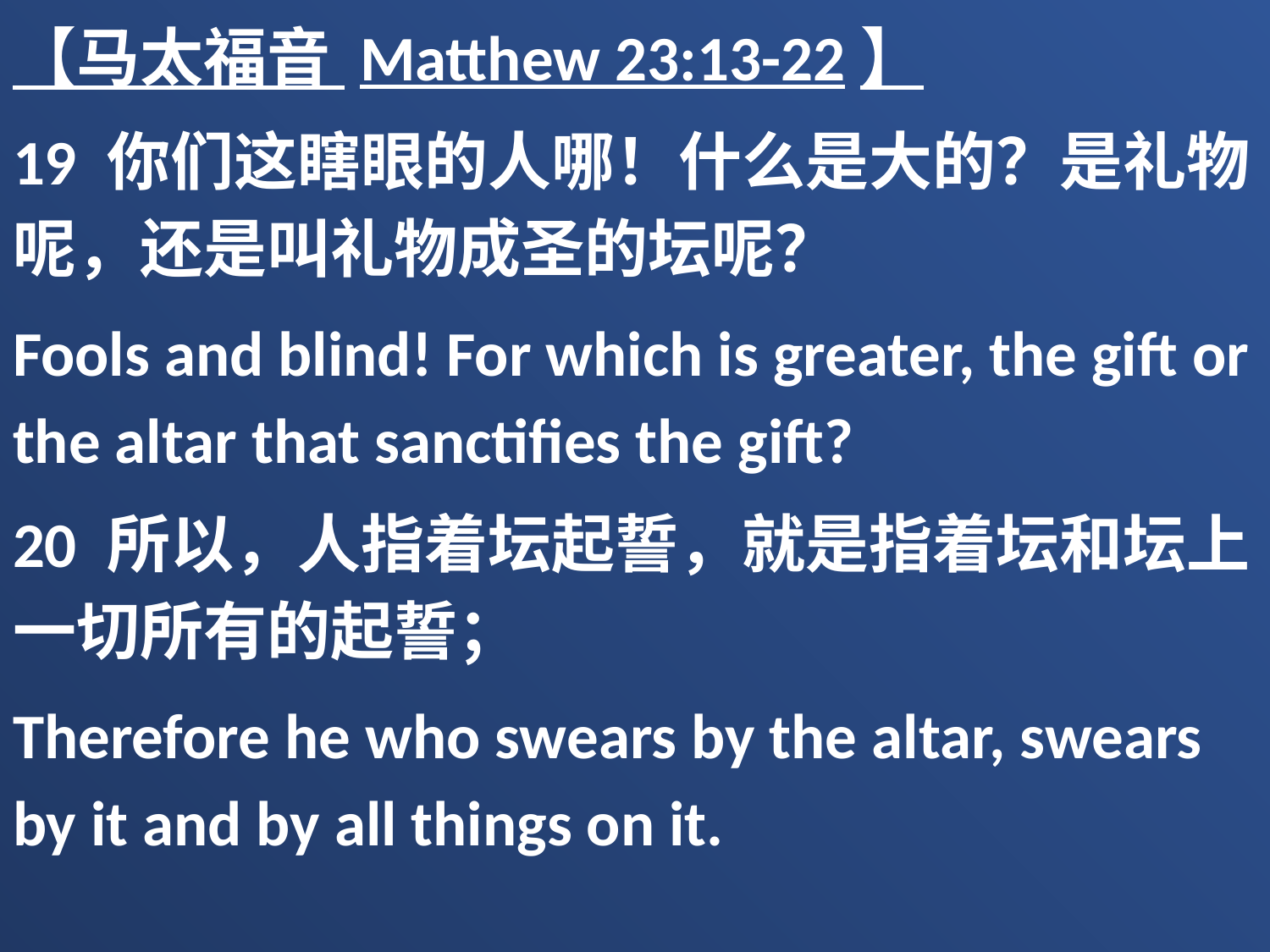

【马太福音 Matthew 23:13-22】
19 你们这瞎眼的人哪！什么是大的？是礼物呢，还是叫礼物成圣的坛呢？
Fools and blind! For which is greater, the gift or the altar that sanctifies the gift?
20 所以，人指着坛起誓，就是指着坛和坛上一切所有的起誓；
Therefore he who swears by the altar, swears by it and by all things on it.